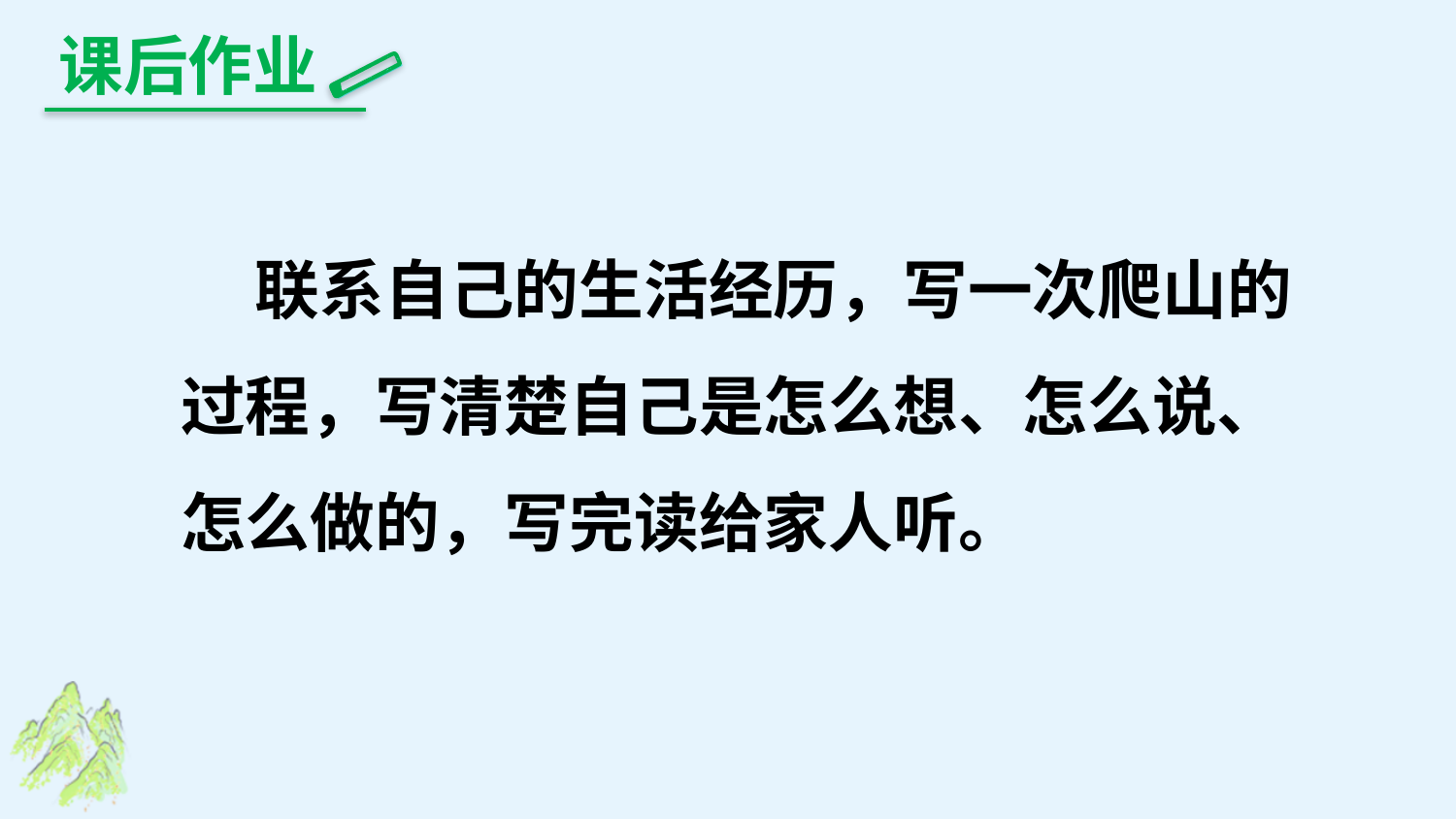

课后作业

    联系自己的生活经历，写一次爬山的过程，写清楚自己是怎么想、怎么说、怎么做的，写完读给家人听。